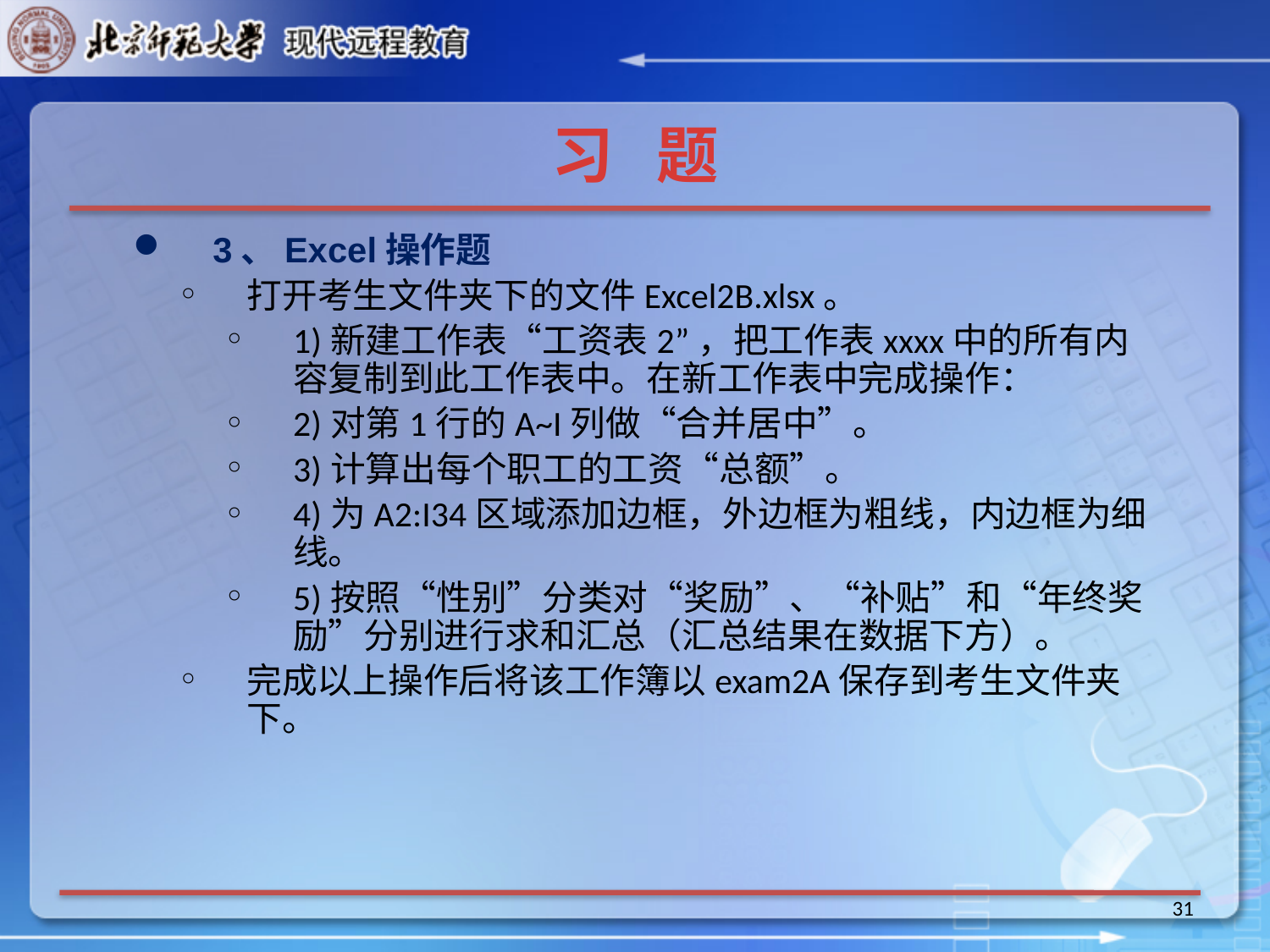

# 习   题
3、Excel操作题
打开考生文件夹下的文件Excel2B.xlsx。
1)新建工作表“工资表2”，把工作表xxxx中的所有内容复制到此工作表中。在新工作表中完成操作：
2)对第1行的A~I列做“合并居中”。
3)计算出每个职工的工资“总额”。
4)为A2:I34区域添加边框，外边框为粗线，内边框为细线。
5)按照“性别”分类对“奖励”、“补贴”和“年终奖励”分别进行求和汇总（汇总结果在数据下方）。
完成以上操作后将该工作簿以exam2A保存到考生文件夹下。
31